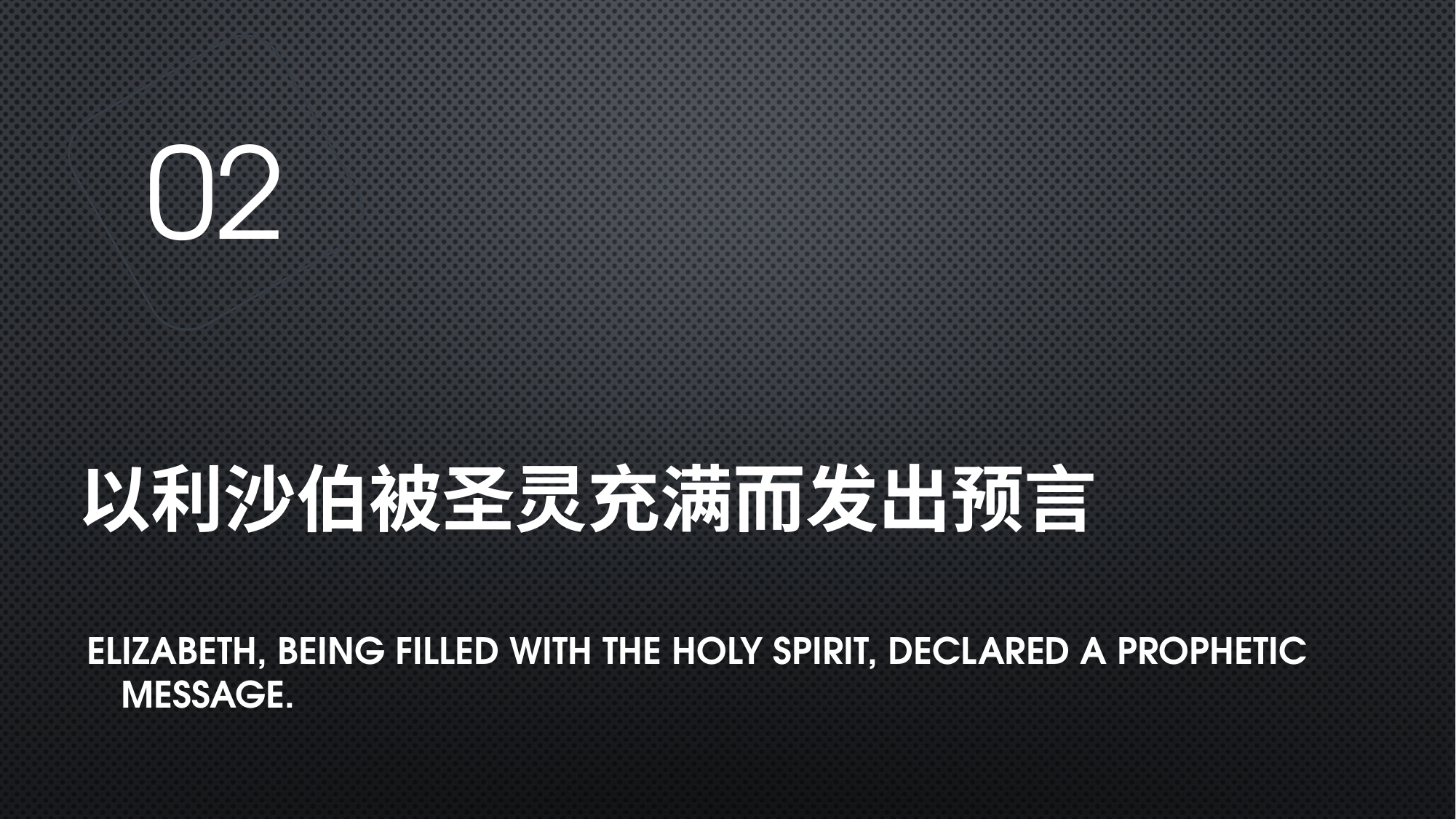

02
# 以利沙伯被圣灵充满而发出预言
Elizabeth, being filled with the Holy Spirit, declared a prophetic message.